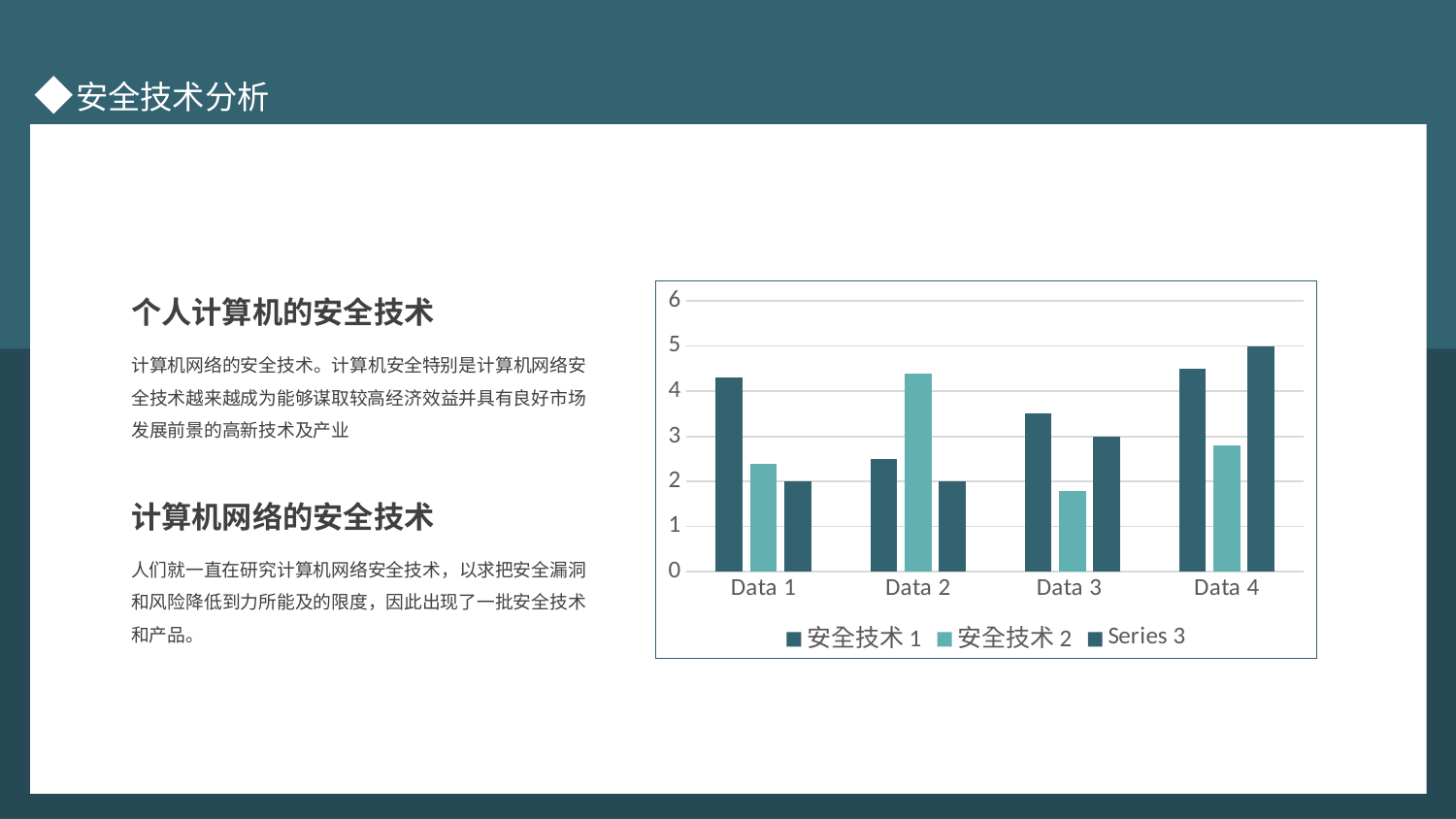

e7d195523061f1c08d347f6bf0421bdacd46f3c1815d51b81E1CE79090F8942429A56C6AE2B3163BABA1A3FCE285BEC4FF43A5085572A94AD2C0A17AE448F24FA68DD62479D8C0666FEB6710638384D2367A4F9968D4F34B8021511817528C6E372515B5BB6EB0932657E93CD06C2DBC5B306DB98ACE35153B0C5FBB022424B4A7D0D190575670860332FD8A055F15EB
个人计算机的安全技术

### Chart

| Category | 安全技术1 | 安全技术2 | Series 3 |
|---|---|---|---|
| Data 1 | 4.3 | 2.4 | 2.0 |
| Data 2 | 2.5 | 4.4 | 2.0 |
| Data 3  | 3.5 | 1.8 | 3.0 |
| Data 4 | 4.5 | 2.8 | 5.0 |
计算机网络的安全技术。计算机安全特别是计算机网络安全技术越来越成为能够谋取较高经济效益并具有良好市场发展前景的高新技术及产业
计算机网络的安全技术
人们就一直在研究计算机网络安全技术，以求把安全漏洞和风险降低到力所能及的限度，因此出现了一批安全技术和产品。